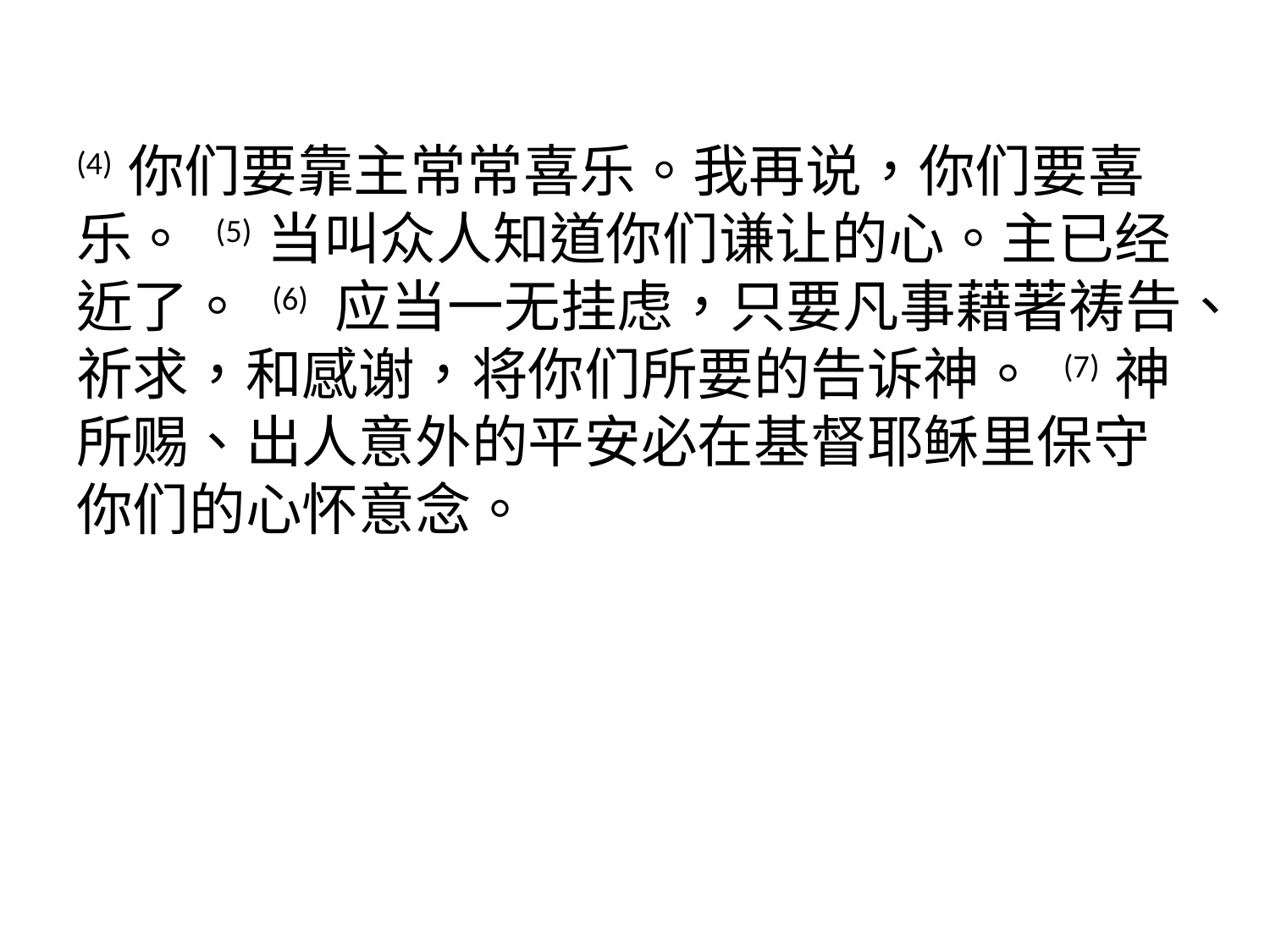

#
(4) 你们要靠主常常喜乐。我再说，你们要喜乐。 (5) 当叫众人知道你们谦让的心。主已经近了。 (6) 应当一无挂虑，只要凡事藉著祷告、祈求，和感谢，将你们所要的告诉神。 (7) 神所赐、出人意外的平安必在基督耶稣里保守你们的心怀意念。